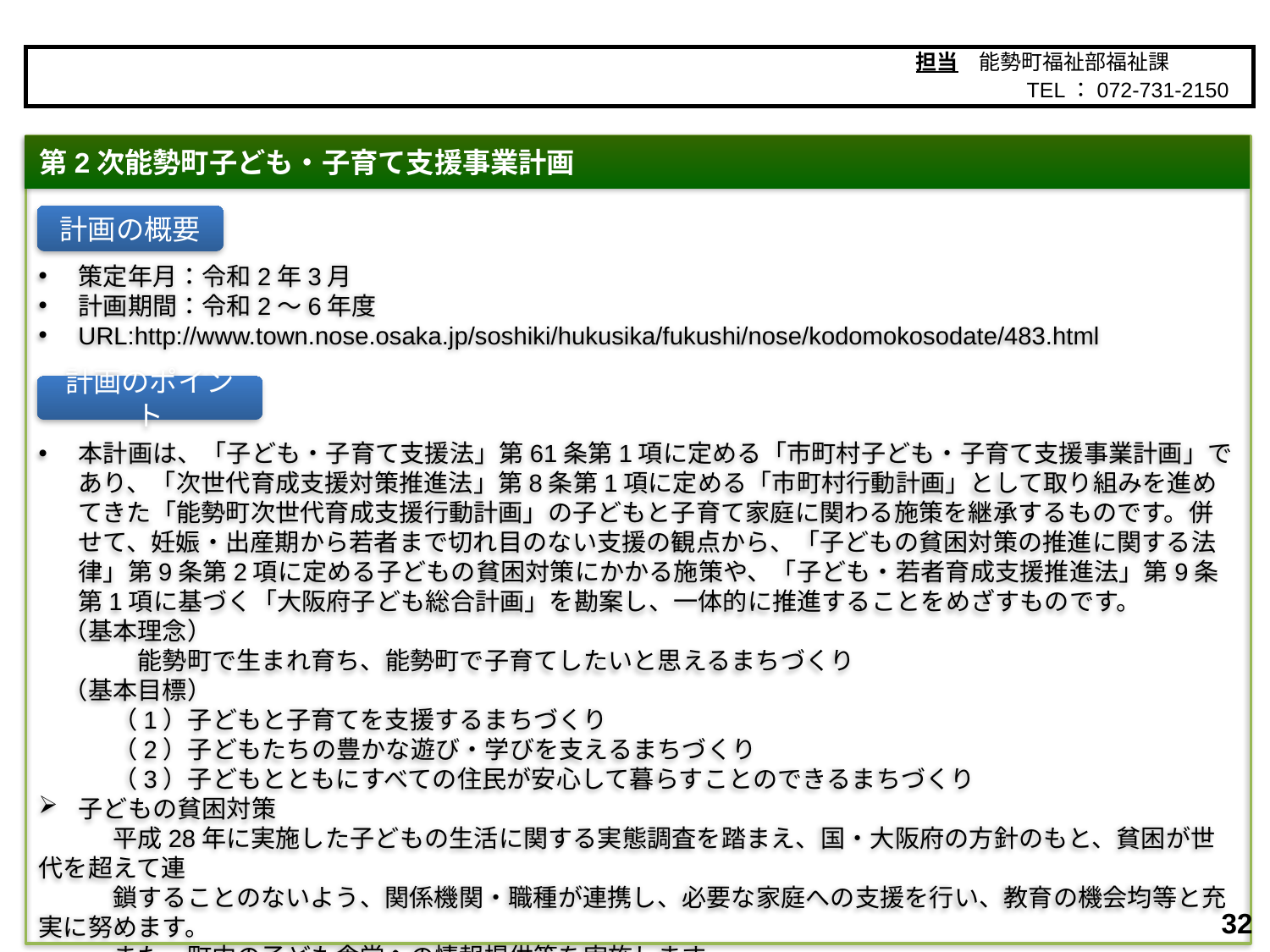

担当　能勢町福祉部福祉課
　　　　　TEL：072-731-2150

能勢町
第2次能勢町子ども・子育て支援事業計画

策定年月：令和2年3月
計画期間：令和2～6年度
URL:http://www.town.nose.osaka.jp/soshiki/hukusika/fukushi/nose/kodomokosodate/483.html

本計画は、「子ども・子育て支援法」第61条第1項に定める「市町村子ども・子育て支援事業計画」であり、「次世代育成支援対策推進法」第8条第1項に定める「市町村行動計画」として取り組みを進めてきた「能勢町次世代育成支援行動計画」の子どもと子育て家庭に関わる施策を継承するものです。併せて、妊娠・出産期から若者まで切れ目のない支援の観点から、「子どもの貧困対策の推進に関する法律」第9条第2項に定める子どもの貧困対策にかかる施策や、「子ども・若者育成支援推進法」第9条第1項に基づく「大阪府子ども総合計画」を勘案し、一体的に推進することをめざすものです。
　（基本理念）
　　　　能勢町で生まれ育ち、能勢町で子育てしたいと思えるまちづくり
　（基本目標）
　　　（1）子どもと子育てを支援するまちづくり
　　　（2）子どもたちの豊かな遊び・学びを支えるまちづくり
　　　（3）子どもとともにすべての住民が安心して暮らすことのできるまちづくり
子どもの貧困対策
　　　平成28年に実施した子どもの生活に関する実態調査を踏まえ、国・大阪府の方針のもと、貧困が世代を超えて連
　　　鎖することのないよう、関係機関・職種が連携し、必要な家庭への支援を行い、教育の機会均等と充実に努めます。
　　　また、町内の子ども食堂への情報提供等を実施します。

計画の概要
計画のポイント
32